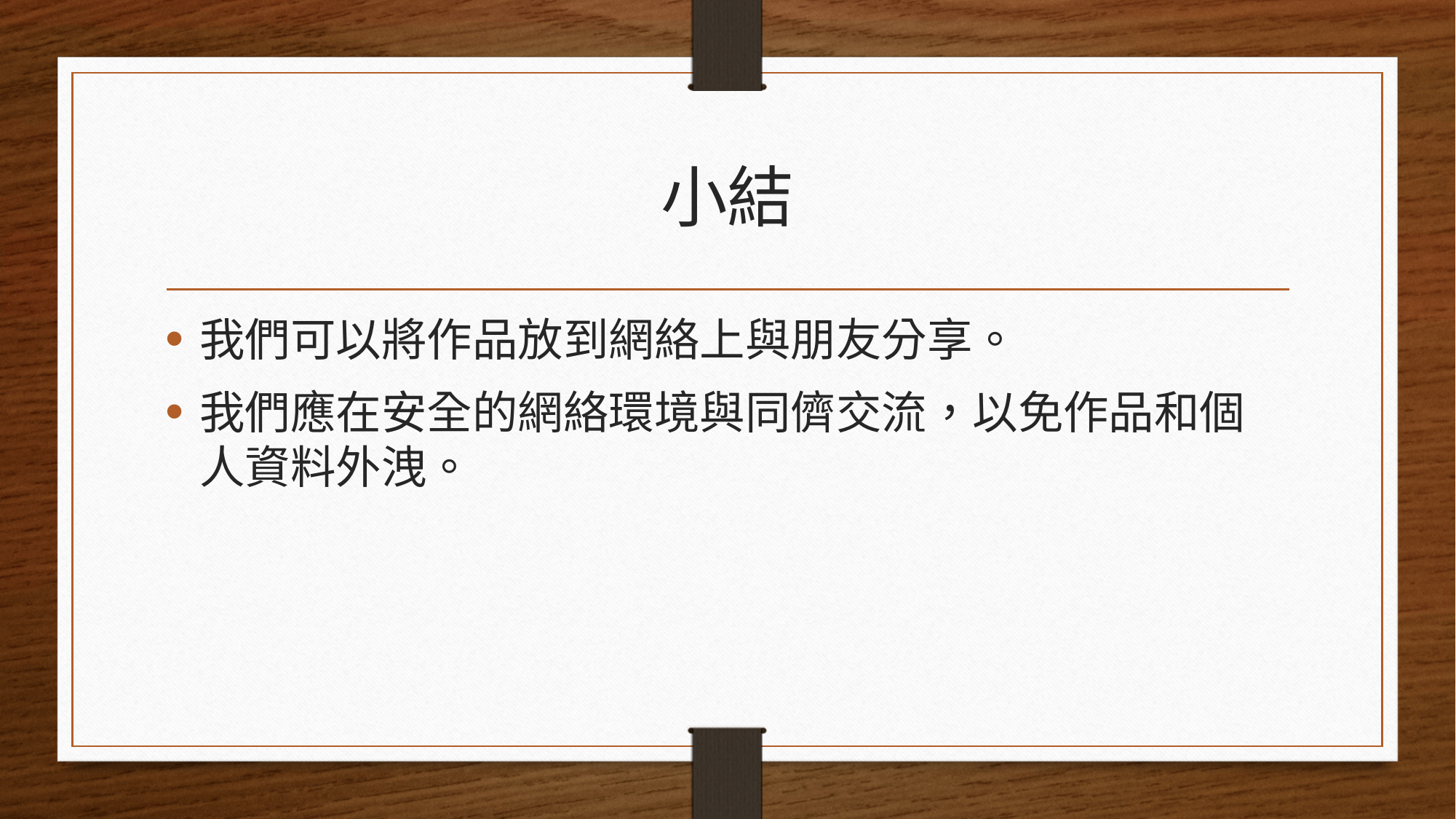

# 小結
我們可以將作品放到網絡上與朋友分享。
我們應在安全的網絡環境與同儕交流，以免作品和個人資料外洩。